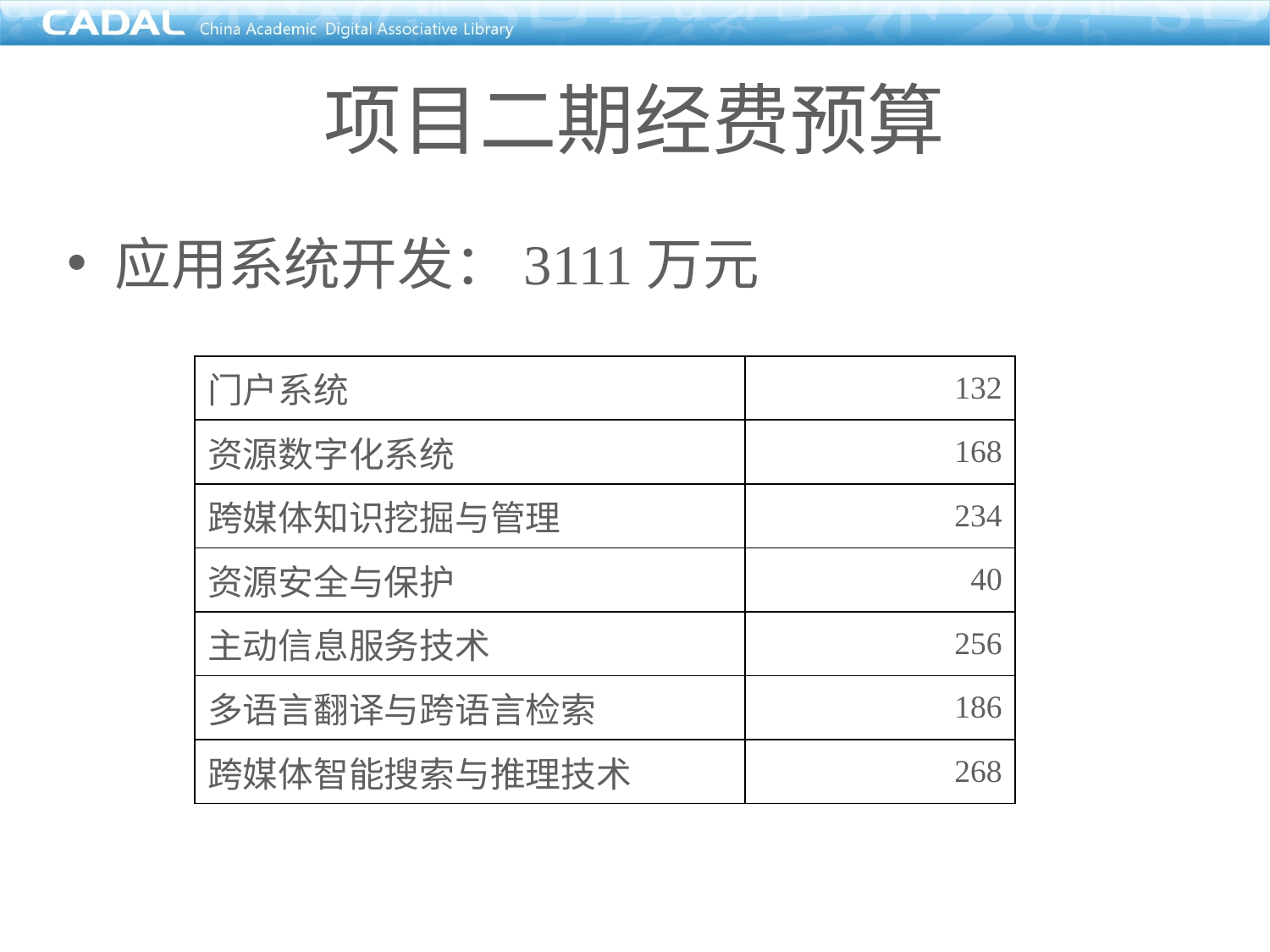

项目二期经费预算
应用系统开发：3111万元

| 门户系统 | 132 |
| --- | --- |
| 资源数字化系统 | 168 |
| 跨媒体知识挖掘与管理 | 234 |
| 资源安全与保护 | 40 |
| 主动信息服务技术 | 256 |
| 多语言翻译与跨语言检索 | 186 |
| 跨媒体智能搜索与推理技术 | 268 |